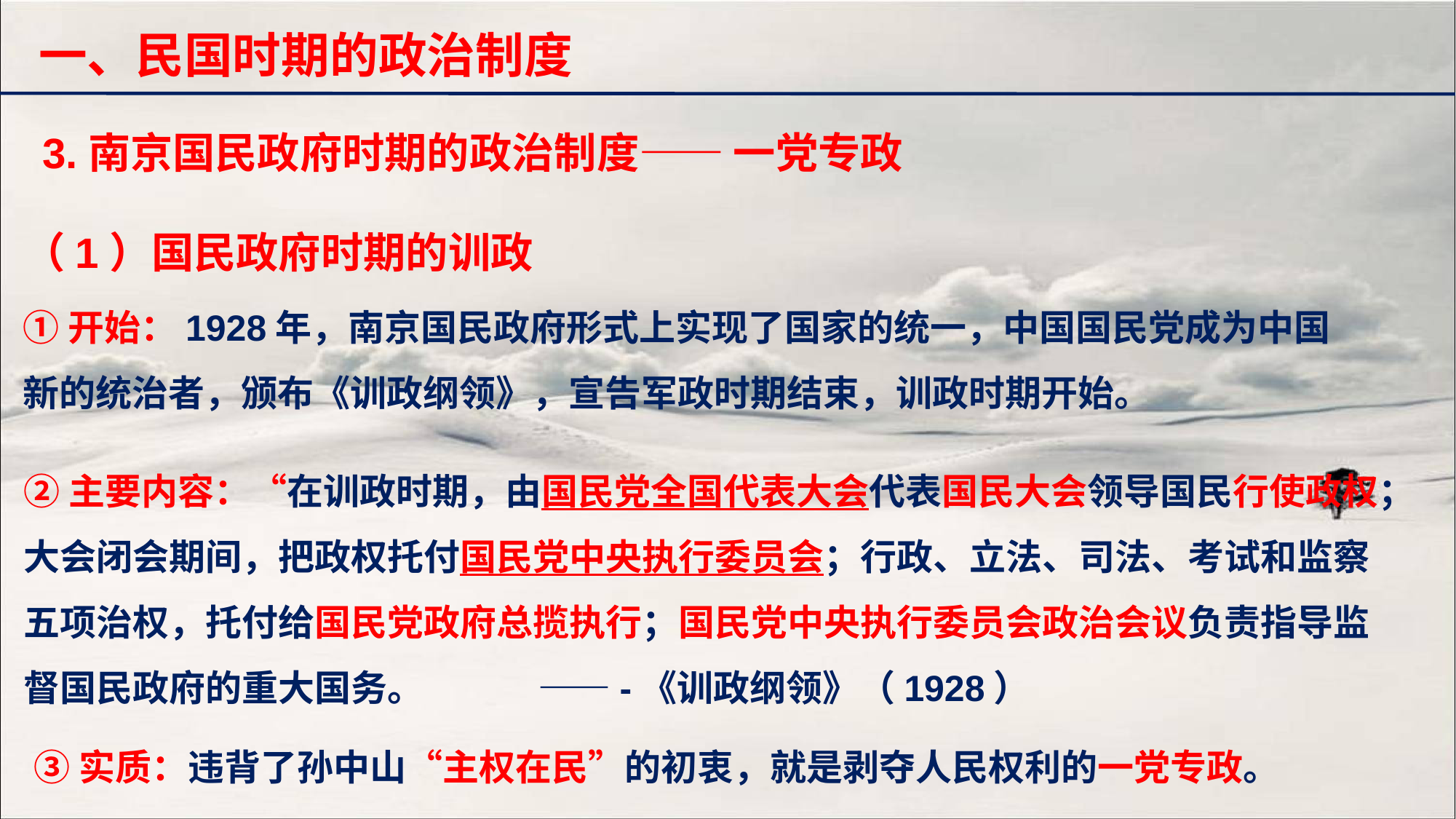

一、民国时期的政治制度
3.南京国民政府时期的政治制度—— 一党专政
（1）国民政府时期的训政
①开始：1928年，南京国民政府形式上实现了国家的统一，中国国民党成为中国新的统治者，颁布《训政纲领》，宣告军政时期结束，训政时期开始。
②主要内容：“在训政时期，由国民党全国代表大会代表国民大会领导国民行使政权；大会闭会期间，把政权托付国民党中央执行委员会；行政、立法、司法、考试和监察五项治权，托付给国民党政府总揽执行；国民党中央执行委员会政治会议负责指导监督国民政府的重大国务。              ——-《训政纲领》（1928）
③实质：违背了孙中山“主权在民”的初衷，就是剥夺人民权利的一党专政。